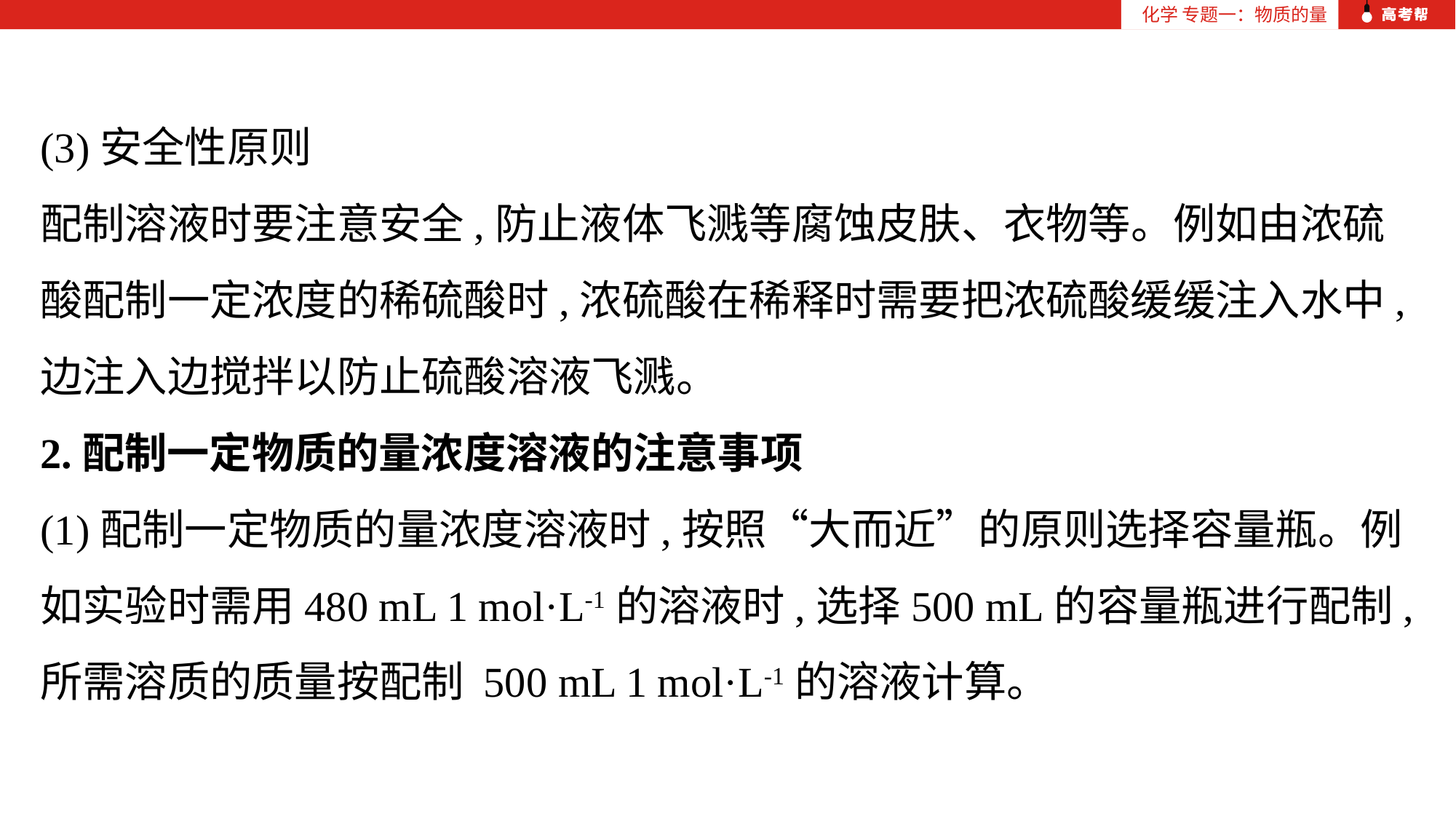

化学 专题一：物质的量
(3)安全性原则
配制溶液时要注意安全,防止液体飞溅等腐蚀皮肤、衣物等。例如由浓硫酸配制一定浓度的稀硫酸时,浓硫酸在稀释时需要把浓硫酸缓缓注入水中,边注入边搅拌以防止硫酸溶液飞溅。
2.配制一定物质的量浓度溶液的注意事项
(1)配制一定物质的量浓度溶液时,按照“大而近”的原则选择容量瓶。例如实验时需用480 mL 1 mol·L-1的溶液时,选择500 mL的容量瓶进行配制,所需溶质的质量按配制 500 mL 1 mol·L-1的溶液计算。